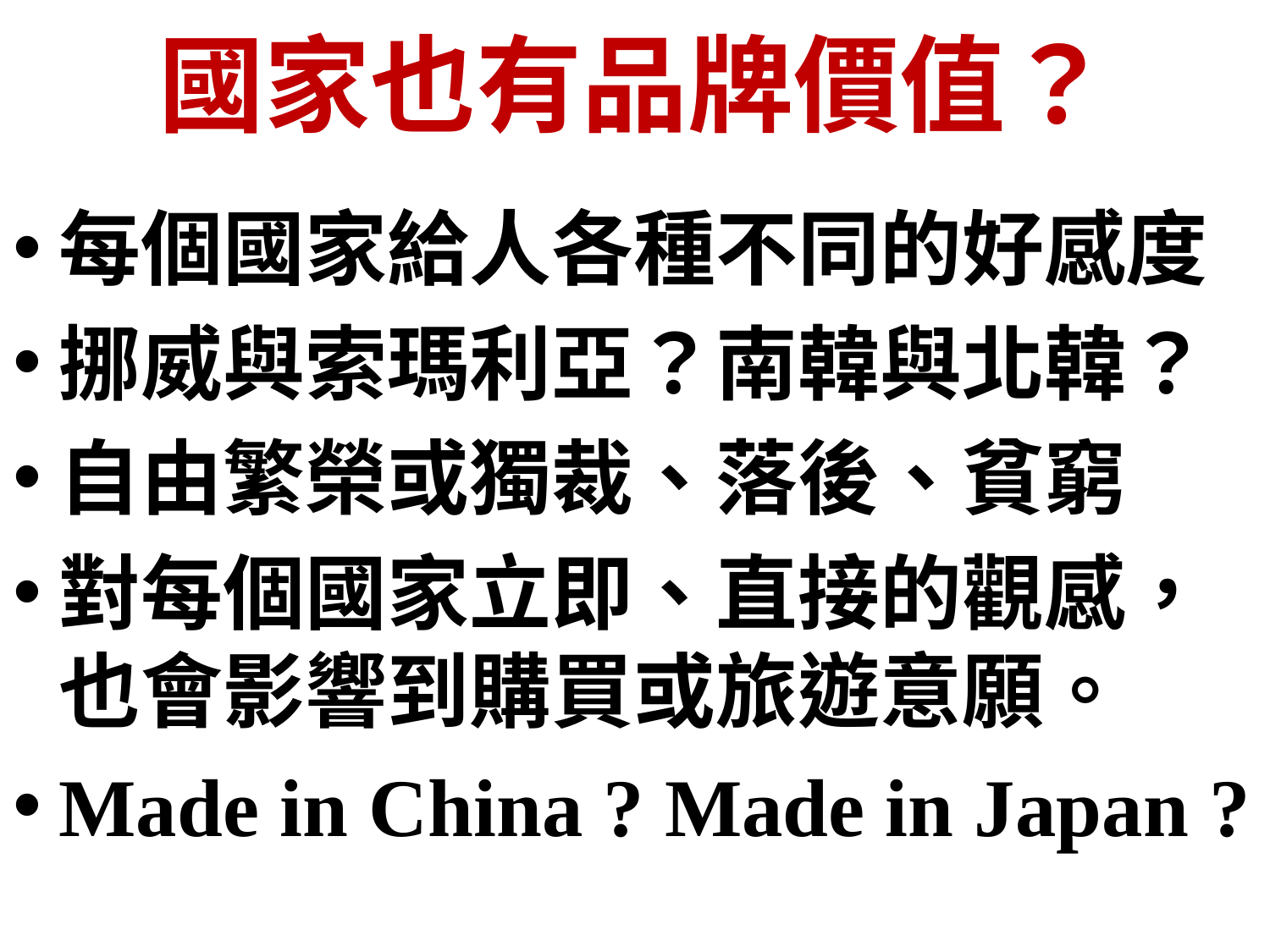

# 國家也有品牌價值？
每個國家給人各種不同的好感度
挪威與索瑪利亞？南韓與北韓？
自由繁榮或獨裁、落後、貧窮
對每個國家立即、直接的觀感，也會影響到購買或旅遊意願。
Made in China ? Made in Japan ?